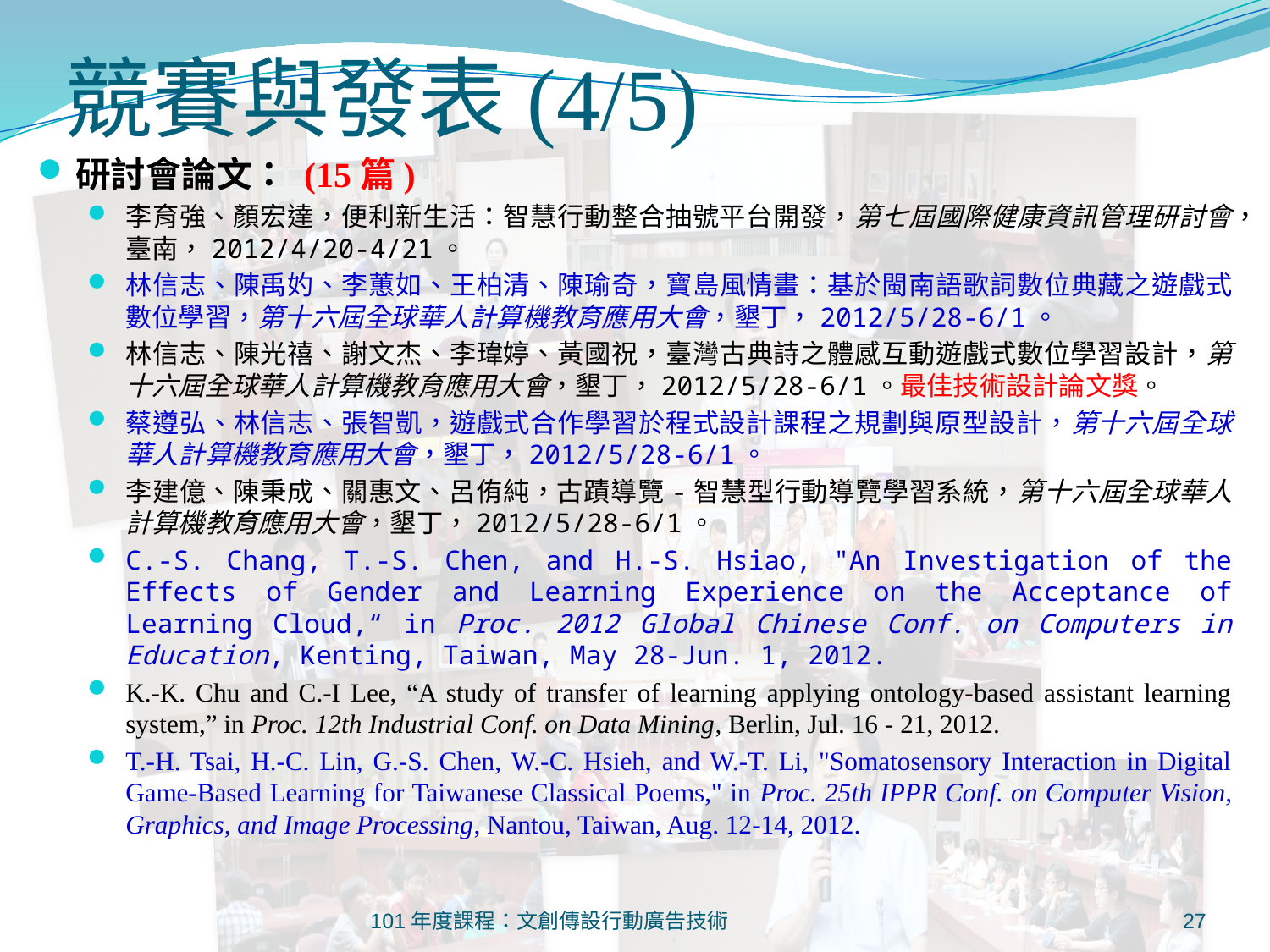

# 競賽與發表(4/5)
研討會論文： (15篇)
李育強、顏宏達，便利新生活：智慧行動整合抽號平台開發，第七屆國際健康資訊管理研討會，臺南，2012/4/20-4/21。
林信志、陳禹妁、李蕙如、王柏清、陳瑜奇，寶島風情畫：基於閩南語歌詞數位典藏之遊戲式數位學習，第十六屆全球華人計算機教育應用大會，墾丁，2012/5/28-6/1。
林信志、陳光禧、謝文杰、李瑋婷、黃國祝，臺灣古典詩之體感互動遊戲式數位學習設計，第十六屆全球華人計算機教育應用大會，墾丁，2012/5/28-6/1。最佳技術設計論文獎。
蔡遵弘、林信志、張智凱，遊戲式合作學習於程式設計課程之規劃與原型設計，第十六屆全球華人計算機教育應用大會，墾丁，2012/5/28-6/1。
李建億、陳秉成、關惠文、呂侑純，古蹟導覽-智慧型行動導覽學習系統，第十六屆全球華人計算機教育應用大會，墾丁，2012/5/28-6/1。
C.-S. Chang, T.-S. Chen, and H.-S. Hsiao, "An Investigation of the Effects of Gender and Learning Experience on the Acceptance of Learning Cloud,“ in Proc. 2012 Global Chinese Conf. on Computers in Education, Kenting, Taiwan, May 28-Jun. 1, 2012.
K.-K. Chu and C.-I Lee, “A study of transfer of learning applying ontology-based assistant learning system,” in Proc. 12th Industrial Conf. on Data Mining, Berlin, Jul. 16 - 21, 2012.
T.-H. Tsai, H.-C. Lin, G.-S. Chen, W.-C. Hsieh, and W.-T. Li, "Somatosensory Interaction in Digital Game-Based Learning for Taiwanese Classical Poems," in Proc. 25th IPPR Conf. on Computer Vision, Graphics, and Image Processing, Nantou, Taiwan, Aug. 12-14, 2012.
101年度課程：文創傳設行動廣告技術
27